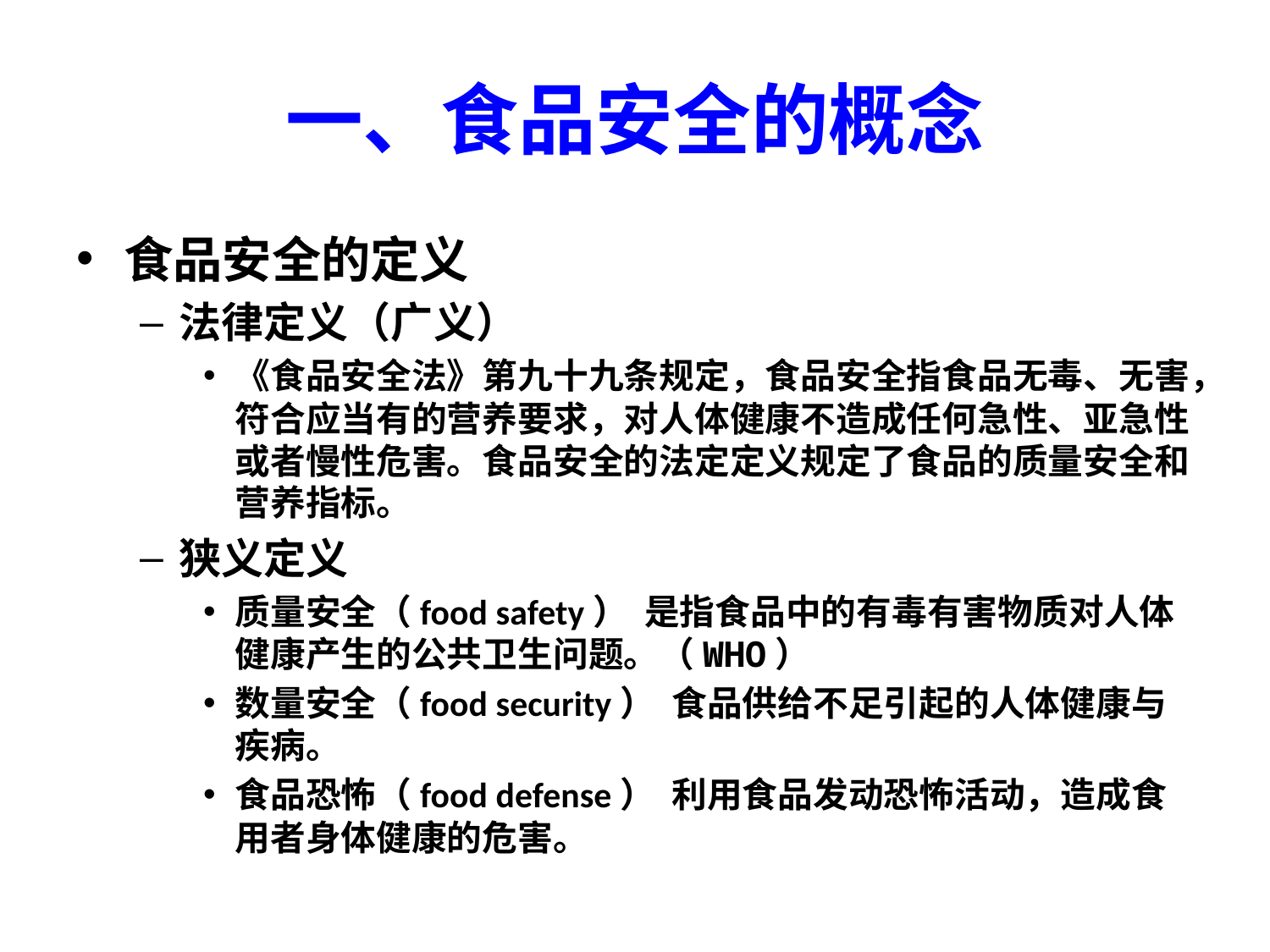

# 一、食品安全的概念
食品安全的定义
法律定义（广义）
《食品安全法》第九十九条规定，食品安全指食品无毒、无害，符合应当有的营养要求，对人体健康不造成任何急性、亚急性或者慢性危害。食品安全的法定定义规定了食品的质量安全和营养指标。
狭义定义
质量安全（food safety）  是指食品中的有毒有害物质对人体健康产生的公共卫生问题。（WHO）
数量安全（food security）  食品供给不足引起的人体健康与疾病。
食品恐怖（food defense）  利用食品发动恐怖活动，造成食用者身体健康的危害。